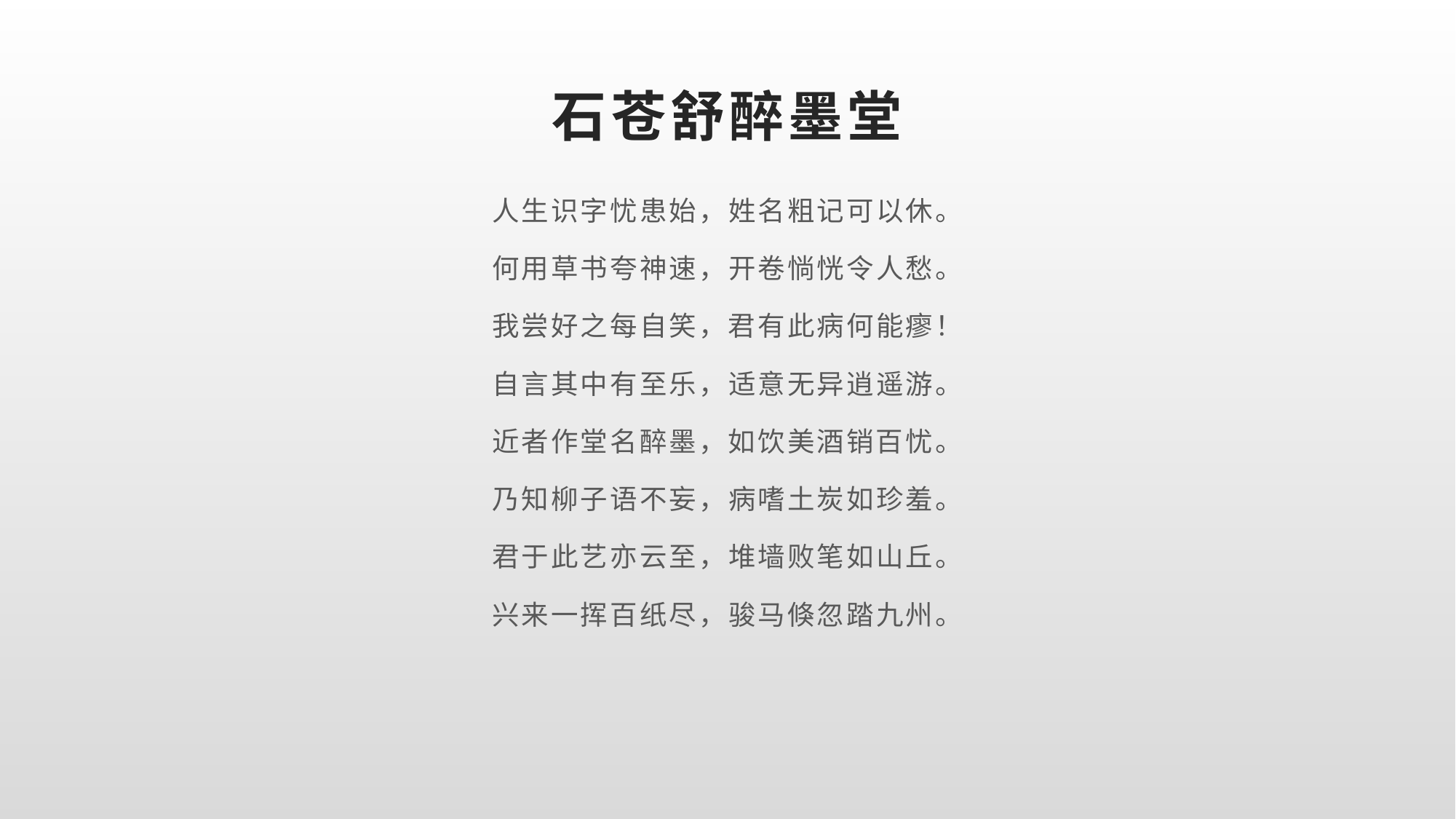

# 石苍舒醉墨堂
人生识字忧患始，姓名粗记可以休。
何用草书夸神速，开卷惝恍令人愁。
我尝好之每自笑，君有此病何能瘳！
自言其中有至乐，适意无异逍遥游。
近者作堂名醉墨，如饮美酒销百忧。
乃知柳子语不妄，病嗜土炭如珍羞。
君于此艺亦云至，堆墙败笔如山丘。
兴来一挥百纸尽，骏马倏忽踏九州。